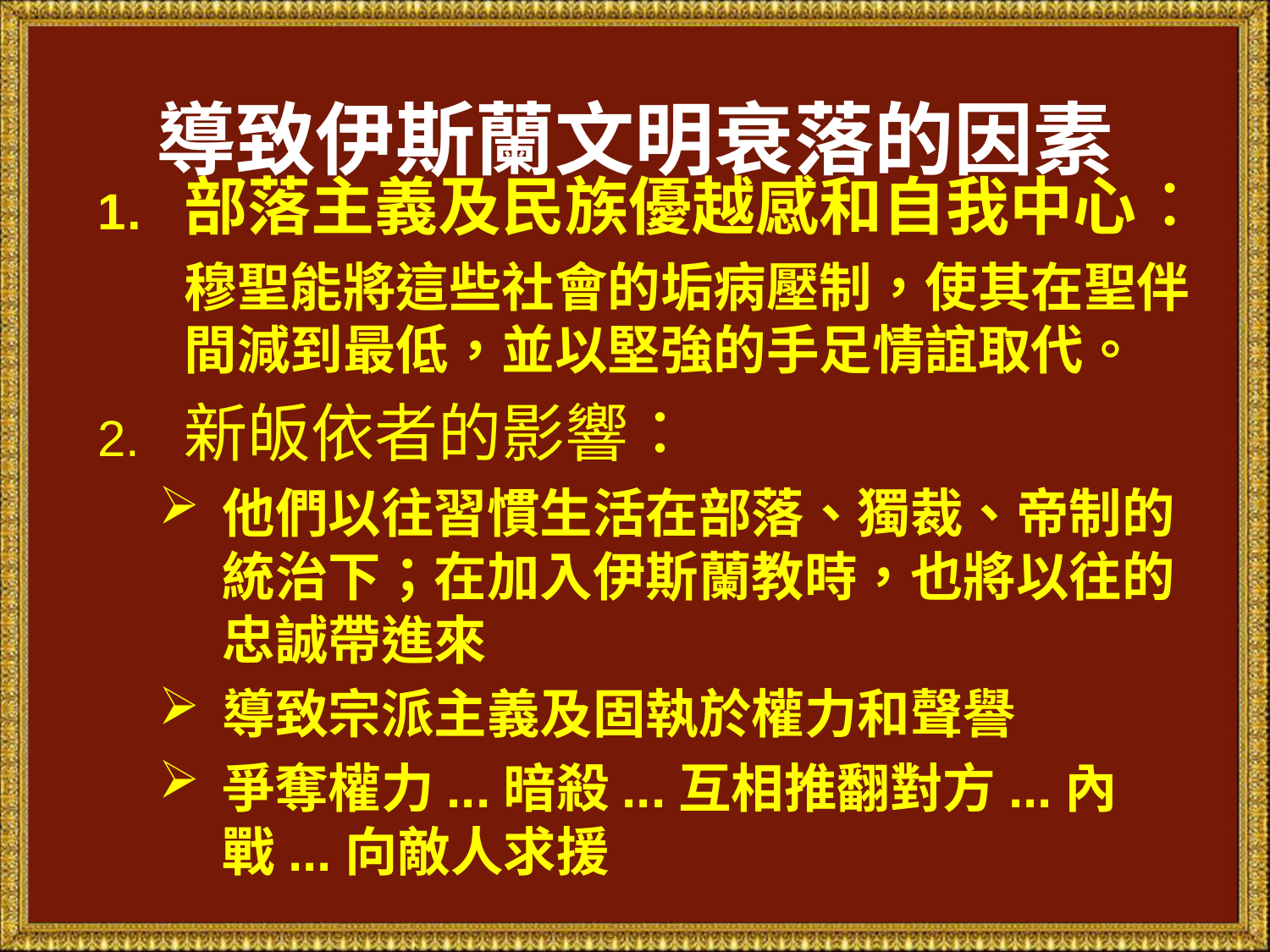

導致伊斯蘭文明衰落的因素
部落主義及民族優越感和自我中心：
穆聖能將這些社會的垢病壓制，使其在聖伴間減到最低，並以堅強的手足情誼取代。
新皈依者的影響：
他們以往習慣生活在部落、獨裁、帝制的統治下；在加入伊斯蘭教時，也將以往的忠誠帶進來
導致宗派主義及固執於權力和聲譽
爭奪權力...暗殺...互相推翻對方...內戰...向敵人求援